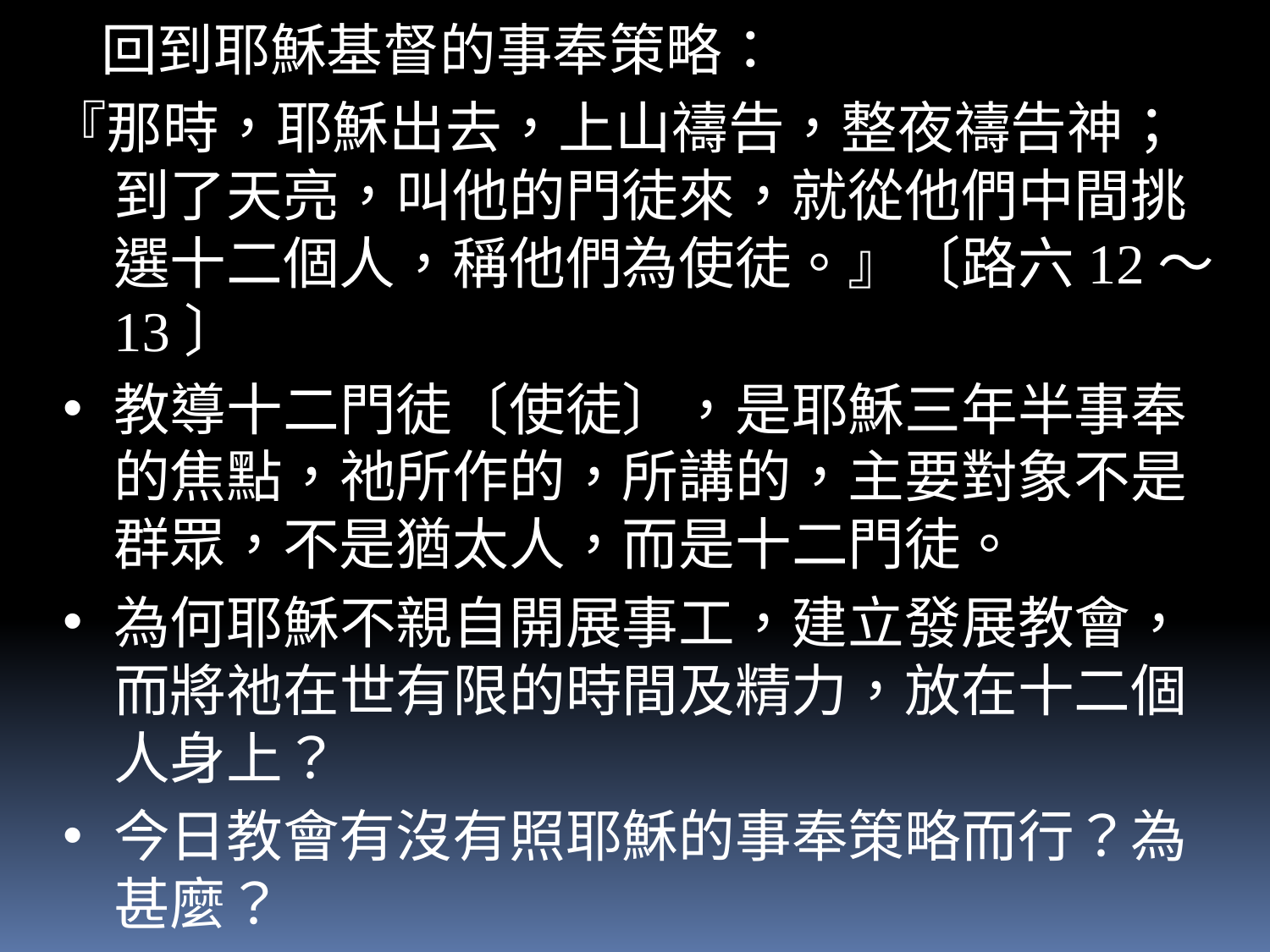

回到耶穌基督的事奉策略：
『那時，耶穌出去，上山禱告，整夜禱告神；到了天亮，叫他的門徒來，就從他們中間挑選十二個人，稱他們為使徒。』〔路六12～13〕
教導十二門徒〔使徒〕，是耶穌三年半事奉的焦點，祂所作的，所講的，主要對象不是群眾，不是猶太人，而是十二門徒。
為何耶穌不親自開展事工，建立發展教會，而將祂在世有限的時間及精力，放在十二個人身上？
今日教會有沒有照耶穌的事奉策略而行？為甚麼？